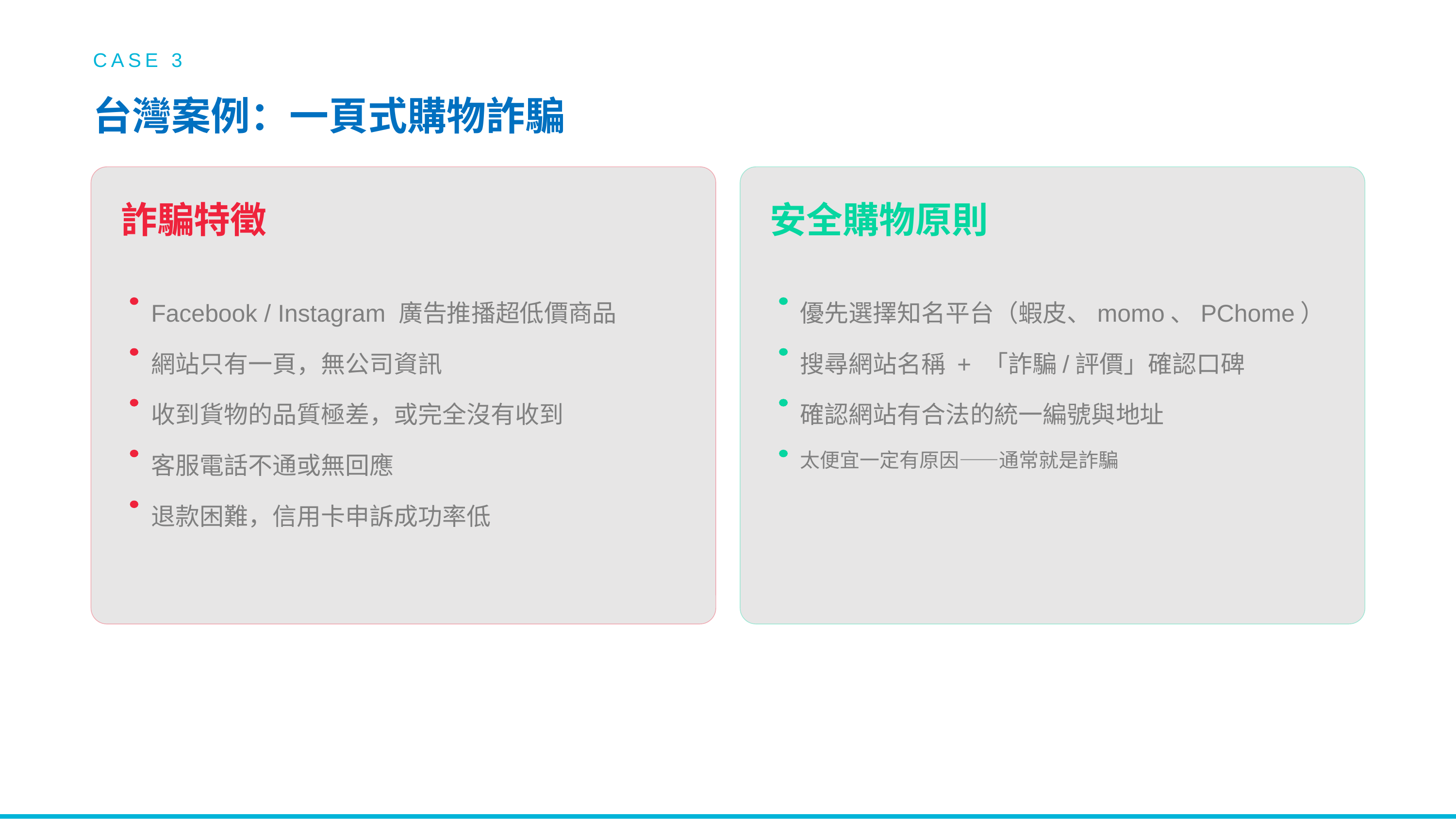

CASE 3
台灣案例：一頁式購物詐騙

詐騙特徵
安全購物原則
Facebook / Instagram 廣告推播超低價商品
優先選擇知名平台（蝦皮、momo、PChome）

網站只有一頁，無公司資訊
搜尋網站名稱 + 「詐騙/評價」確認口碑

收到貨物的品質極差，或完全沒有收到
確認網站有合法的統一編號與地址

客服電話不通或無回應
太便宜一定有原因——通常就是詐騙

退款困難，信用卡申訴成功率低